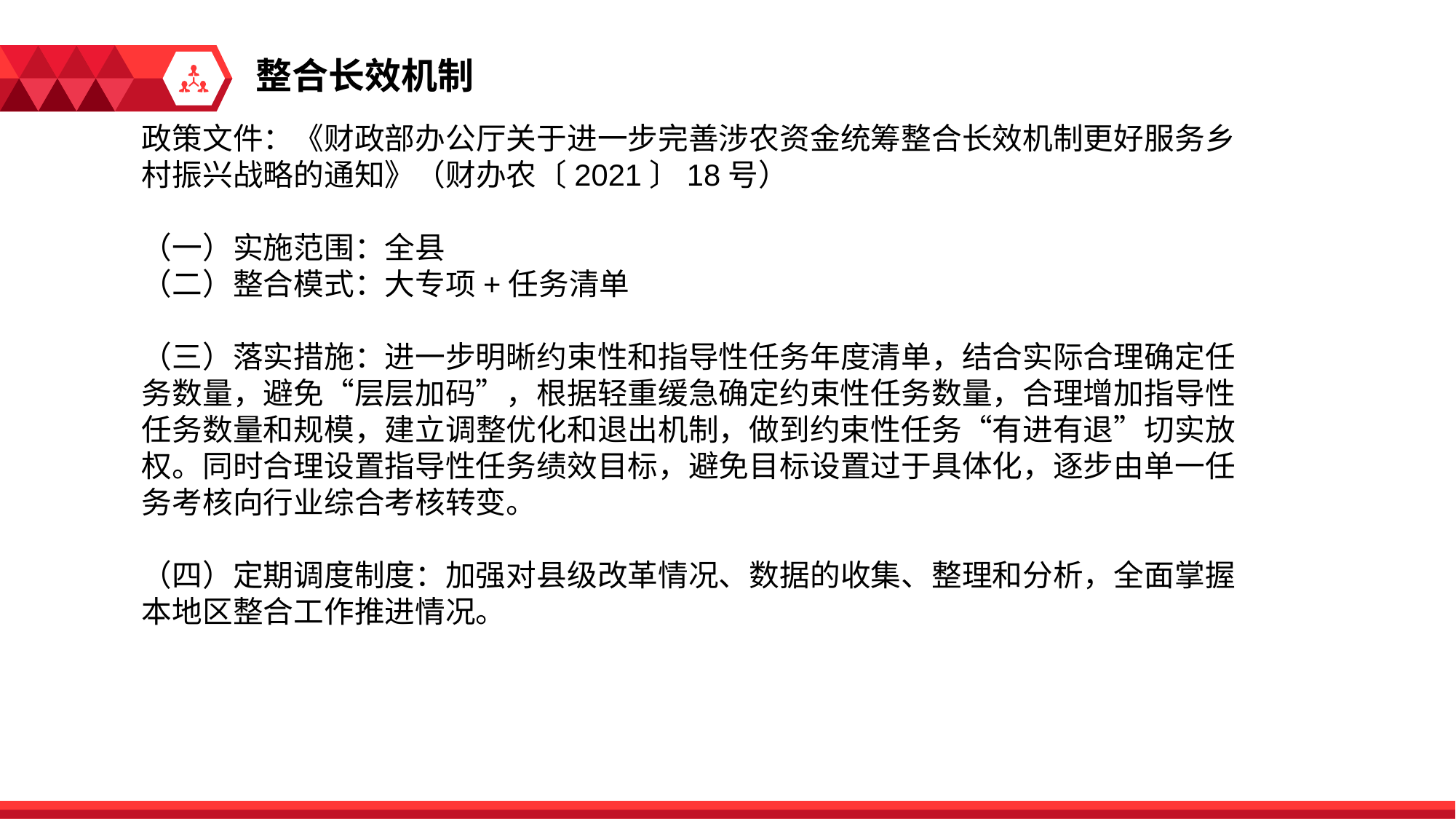

整合长效机制
政策文件：《财政部办公厅关于进一步完善涉农资金统筹整合长效机制更好服务乡村振兴战略的通知》（财办农〔2021〕18号）

（一）实施范围：全县
（二）整合模式：大专项+任务清单

（三）落实措施：进一步明晰约束性和指导性任务年度清单，结合实际合理确定任务数量，避免“层层加码”，根据轻重缓急确定约束性任务数量，合理增加指导性任务数量和规模，建立调整优化和退出机制，做到约束性任务“有进有退”切实放权。同时合理设置指导性任务绩效目标，避免目标设置过于具体化，逐步由单一任务考核向行业综合考核转变。

（四）定期调度制度：加强对县级改革情况、数据的收集、整理和分析，全面掌握本地区整合工作推进情况。